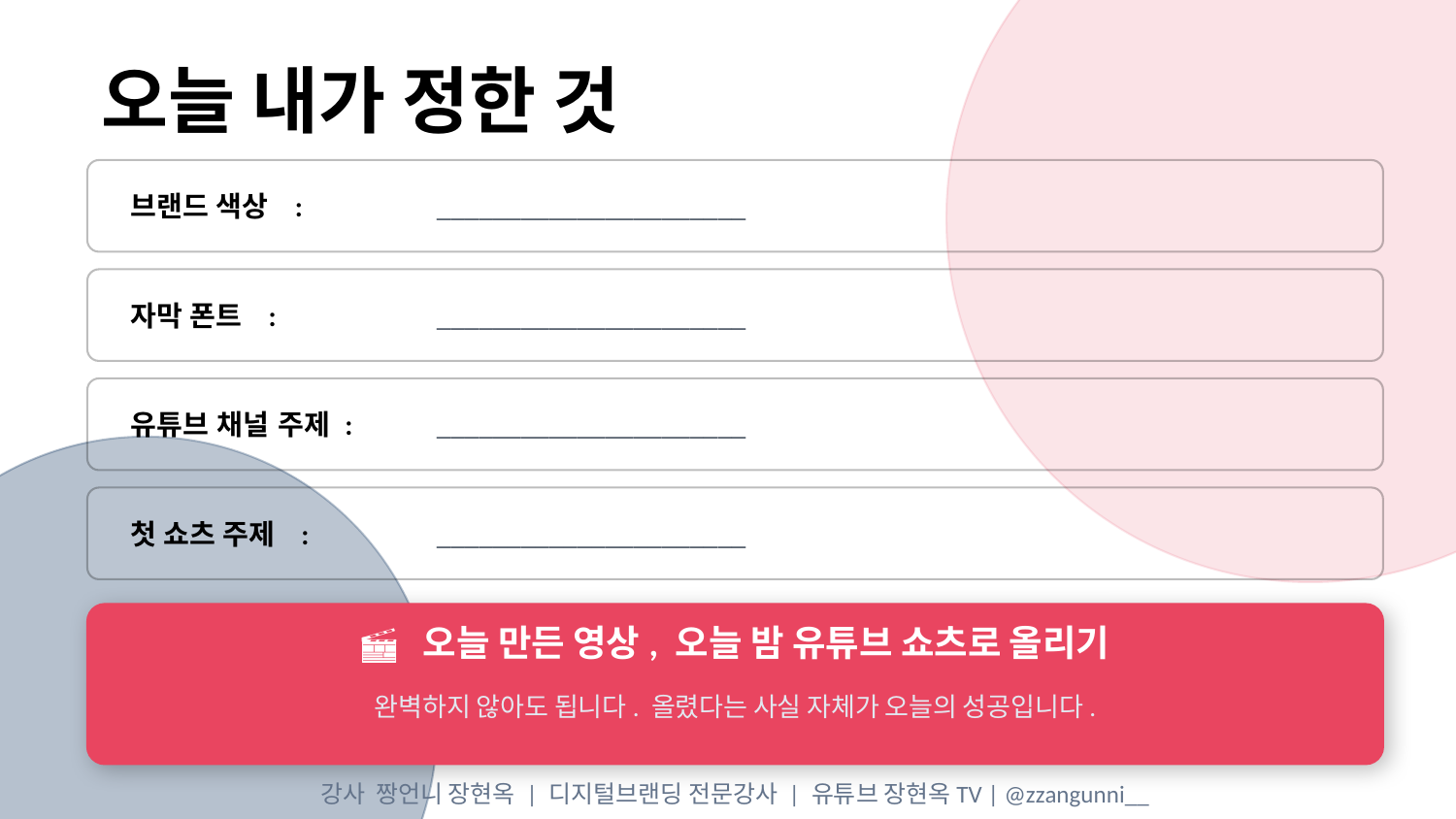

오늘 내가 정한 것

브랜드 색상   :
______________________

자막 폰트   :
______________________

유튜브 채널 주제 :
______________________

첫 쇼츠 주제   :
______________________

🎬  오늘 만든 영상, 오늘 밤 유튜브 쇼츠로 올리기
완벽하지 않아도 됩니다. 올렸다는 사실 자체가 오늘의 성공입니다.
강사  짱언니 장현옥 | 디지털브랜딩 전문강사 | 유튜브 장현옥TV | @zzangunni__